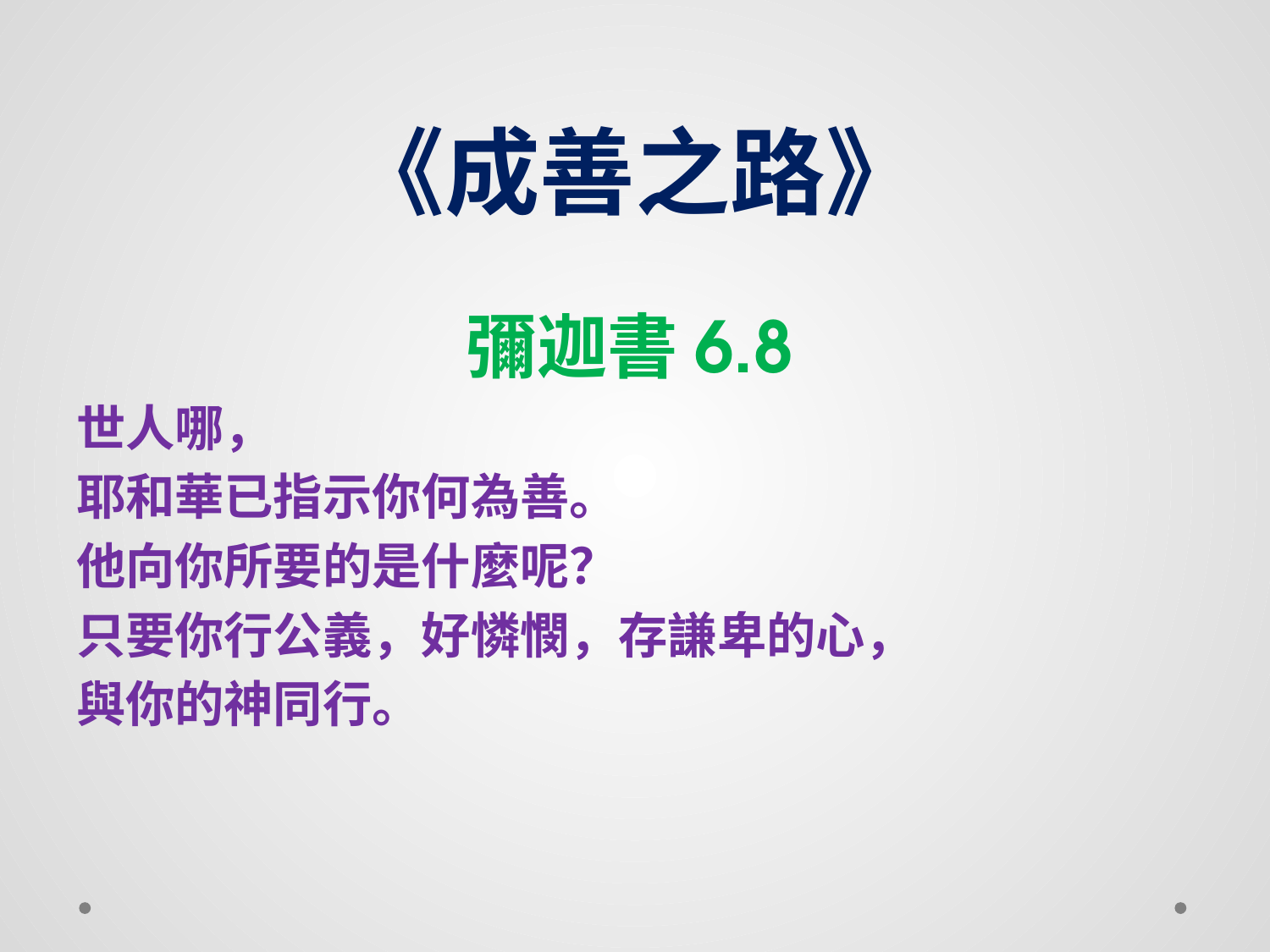

# 《成善之路》
彌迦書6.8
世人哪，
耶和華已指示你何為善。
他向你所要的是什麼呢？
只要你行公義，好憐憫，存謙卑的心，
與你的神同行。